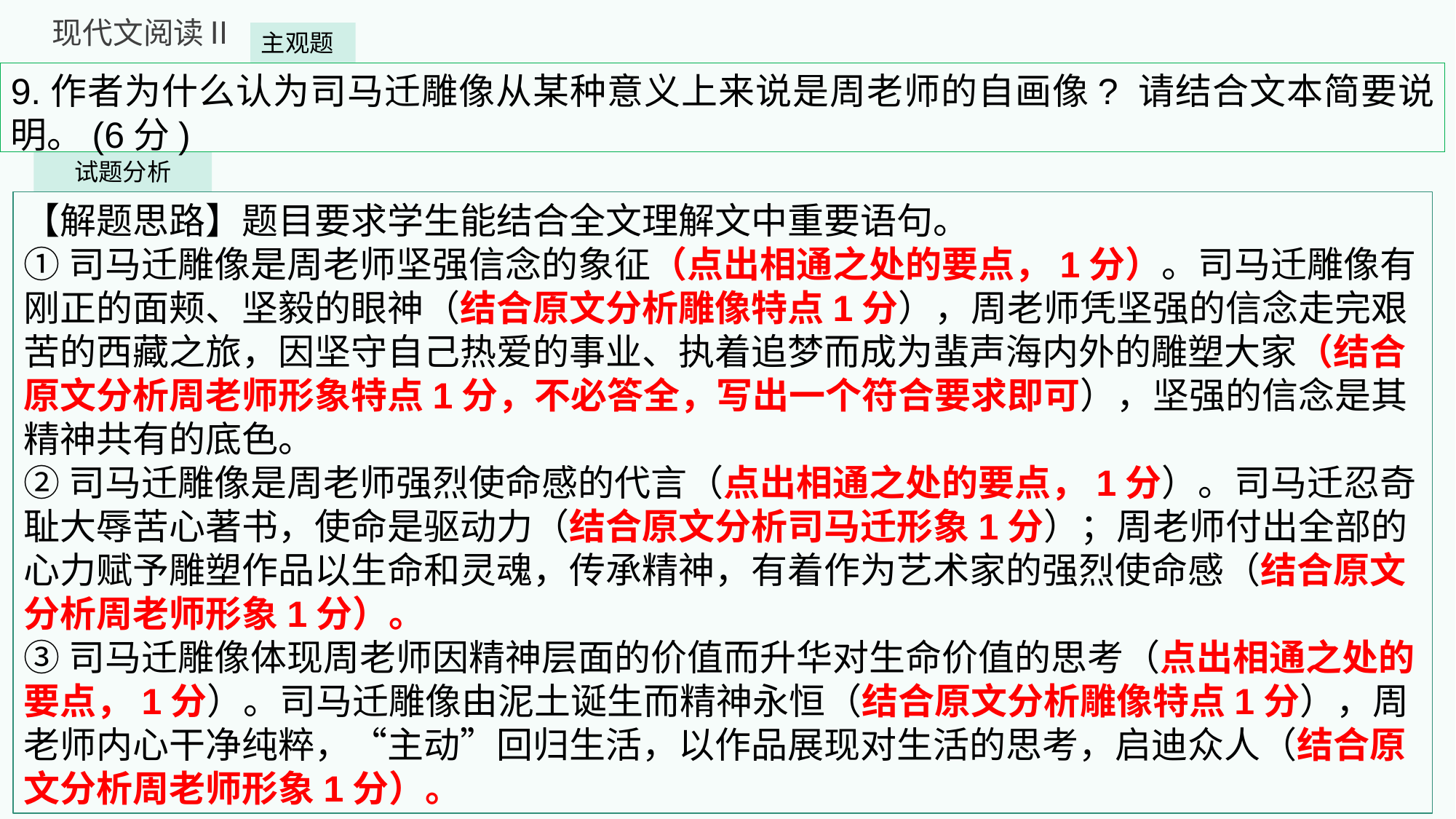

现代文阅读Ⅱ
主观题
9.作者为什么认为司马迁雕像从某种意义上来说是周老师的自画像? 请结合文本简要说明。(6分)
试题分析
【解题思路】题目要求学生能结合全文理解文中重要语句。
①司马迁雕像是周老师坚强信念的象征（点出相通之处的要点，1分）。司马迁雕像有刚正的面颊、坚毅的眼神（结合原文分析雕像特点1分），周老师凭坚强的信念走完艰苦的西藏之旅，因坚守自己热爱的事业、执着追梦而成为蜚声海内外的雕塑大家（结合原文分析周老师形象特点1分，不必答全，写出一个符合要求即可），坚强的信念是其精神共有的底色。
②司马迁雕像是周老师强烈使命感的代言（点出相通之处的要点，1分）。司马迁忍奇耻大辱苦心著书，使命是驱动力（结合原文分析司马迁形象1分）；周老师付出全部的心力赋予雕塑作品以生命和灵魂，传承精神，有着作为艺术家的强烈使命感（结合原文分析周老师形象1分）。
③司马迁雕像体现周老师因精神层面的价值而升华对生命价值的思考（点出相通之处的要点，1分）。司马迁雕像由泥土诞生而精神永恒（结合原文分析雕像特点1分），周老师内心干净纯粹，“主动”回归生活，以作品展现对生活的思考，启迪众人（结合原文分析周老师形象1分）。